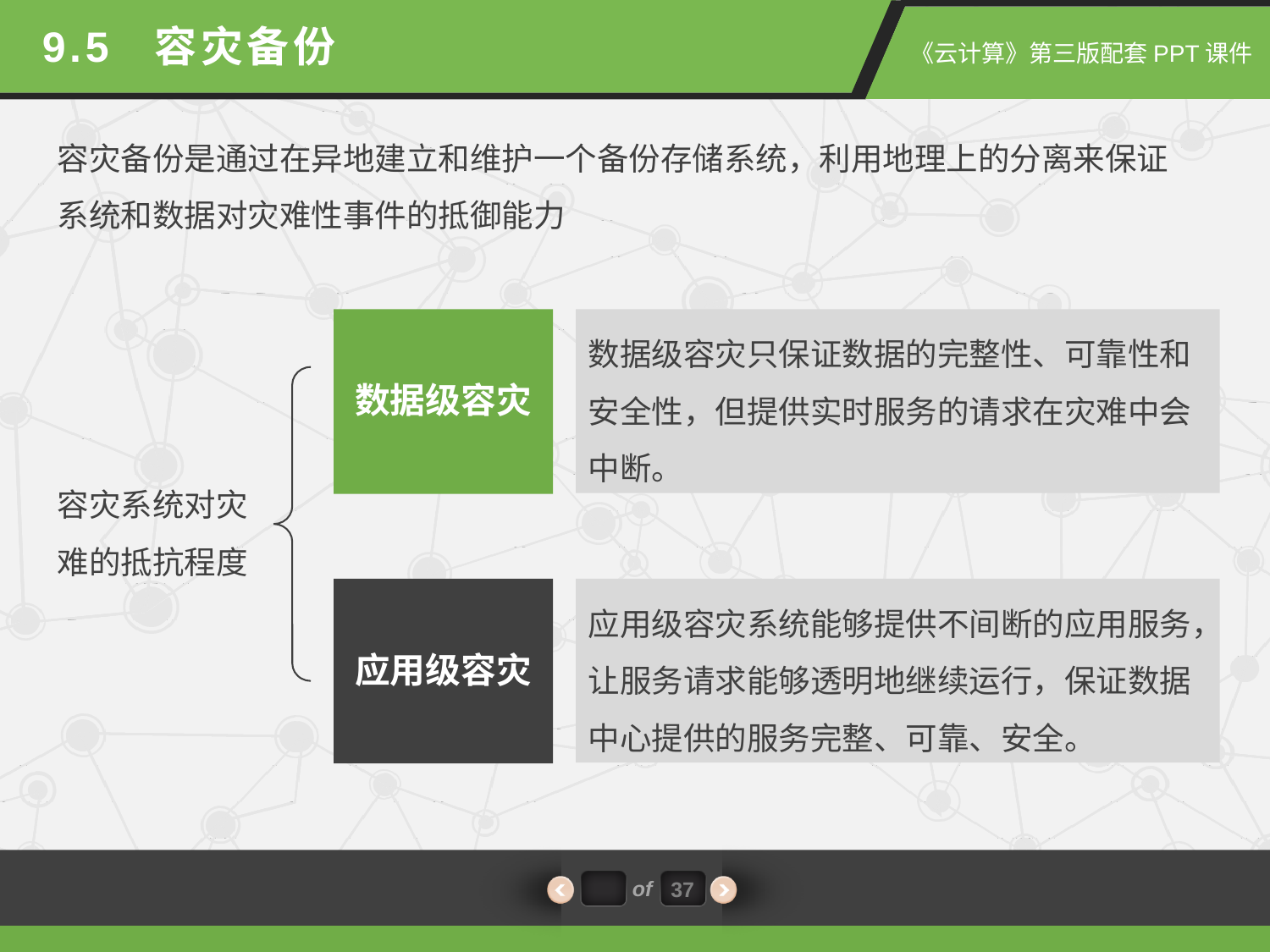

9.5  容灾备份
容灾备份是通过在异地建立和维护一个备份存储系统，利用地理上的分离来保证系统和数据对灾难性事件的抵御能力

数据级容灾只保证数据的完整性、可靠性和安全性，但提供实时服务的请求在灾难中会中断。

数据级容灾
容灾系统对灾难的抵抗程度

应用级容灾系统能够提供不间断的应用服务，让服务请求能够透明地继续运行，保证数据中心提供的服务完整、可靠、安全。
应用级容灾
20